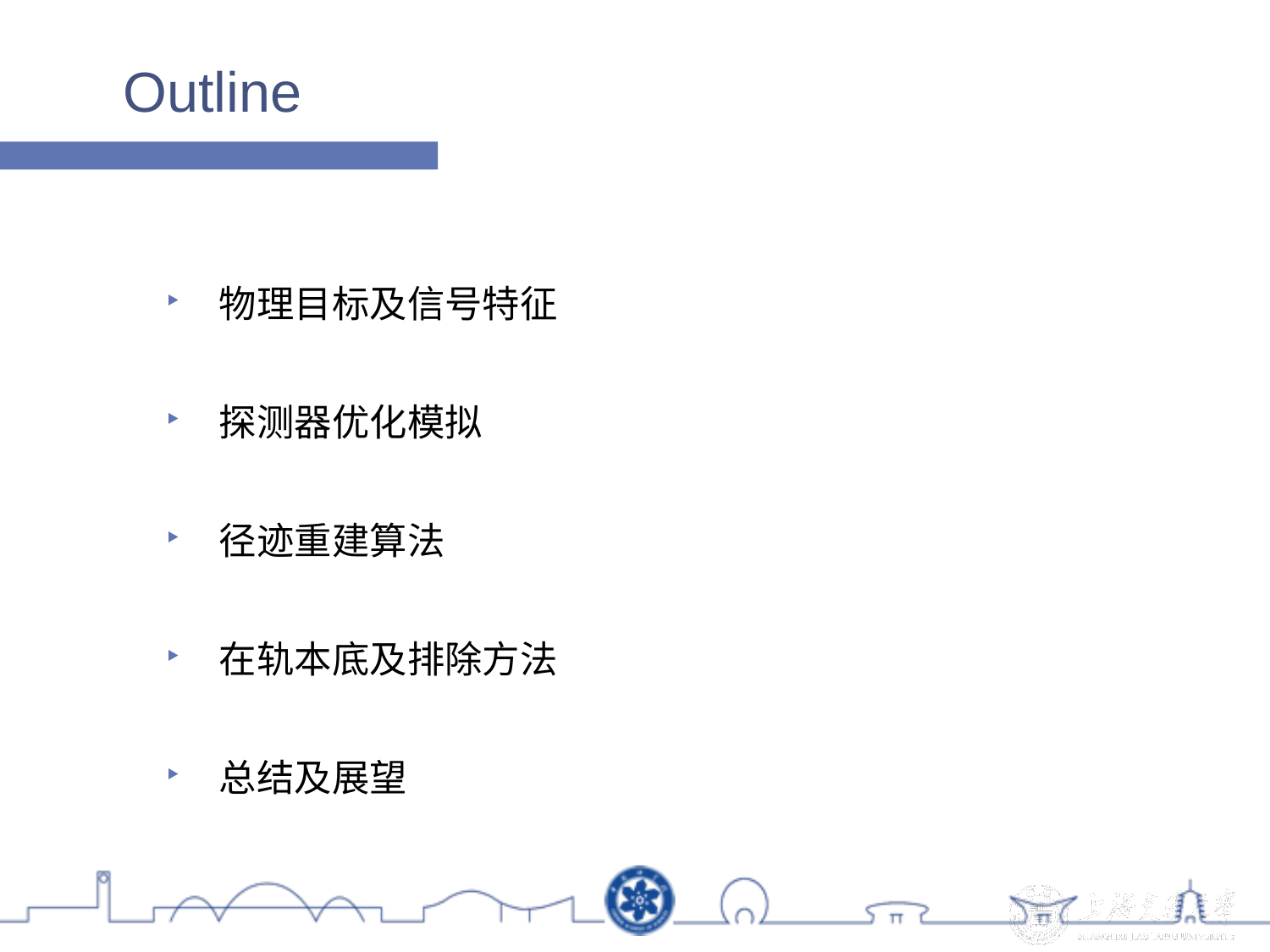

Outline

物理目标及信号特征

探测器优化模拟

径迹重建算法

在轨本底及排除方法

总结及展望

2